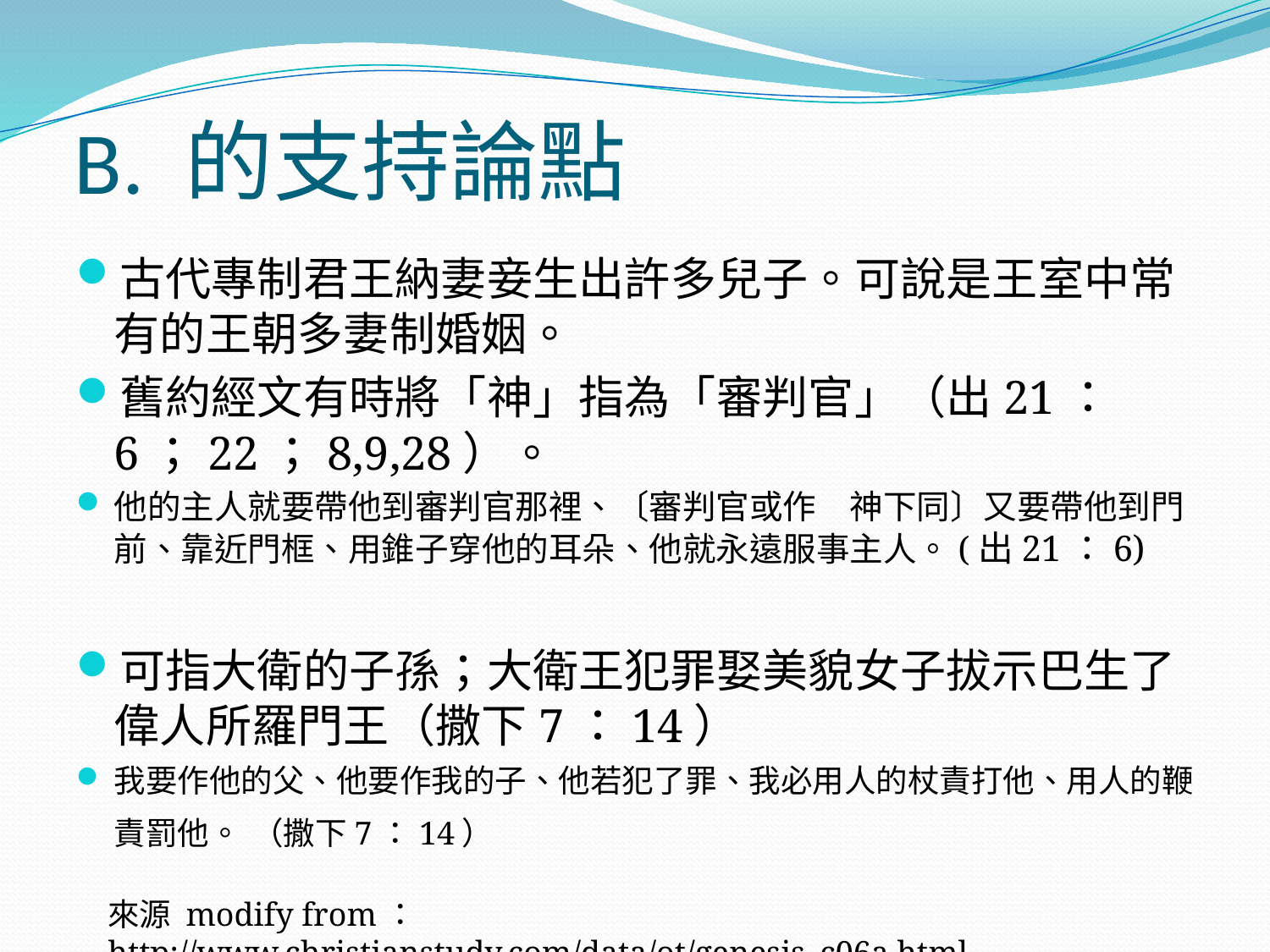

# B. 的支持論點
古代專制君王納妻妾生出許多兒子。可說是王室中常有的王朝多妻制婚姻。
舊約經文有時將「神」指為「審判官」（出21：6；22；8,9,28）。
他的主人就要帶他到審判官那裡、〔審判官或作　神下同〕又要帶他到門前、靠近門框、用錐子穿他的耳朵、他就永遠服事主人。(出21：6)

可指大衛的子孫；大衛王犯罪娶美貌女子拔示巴生了偉人所羅門王（撒下7：14）
我要作他的父、他要作我的子、他若犯了罪、我必用人的杖責打他、用人的鞭責罰他。 （撒下7：14）
來源 modify from： http://www.christianstudy.com/data/ot/genesis_c06a.html